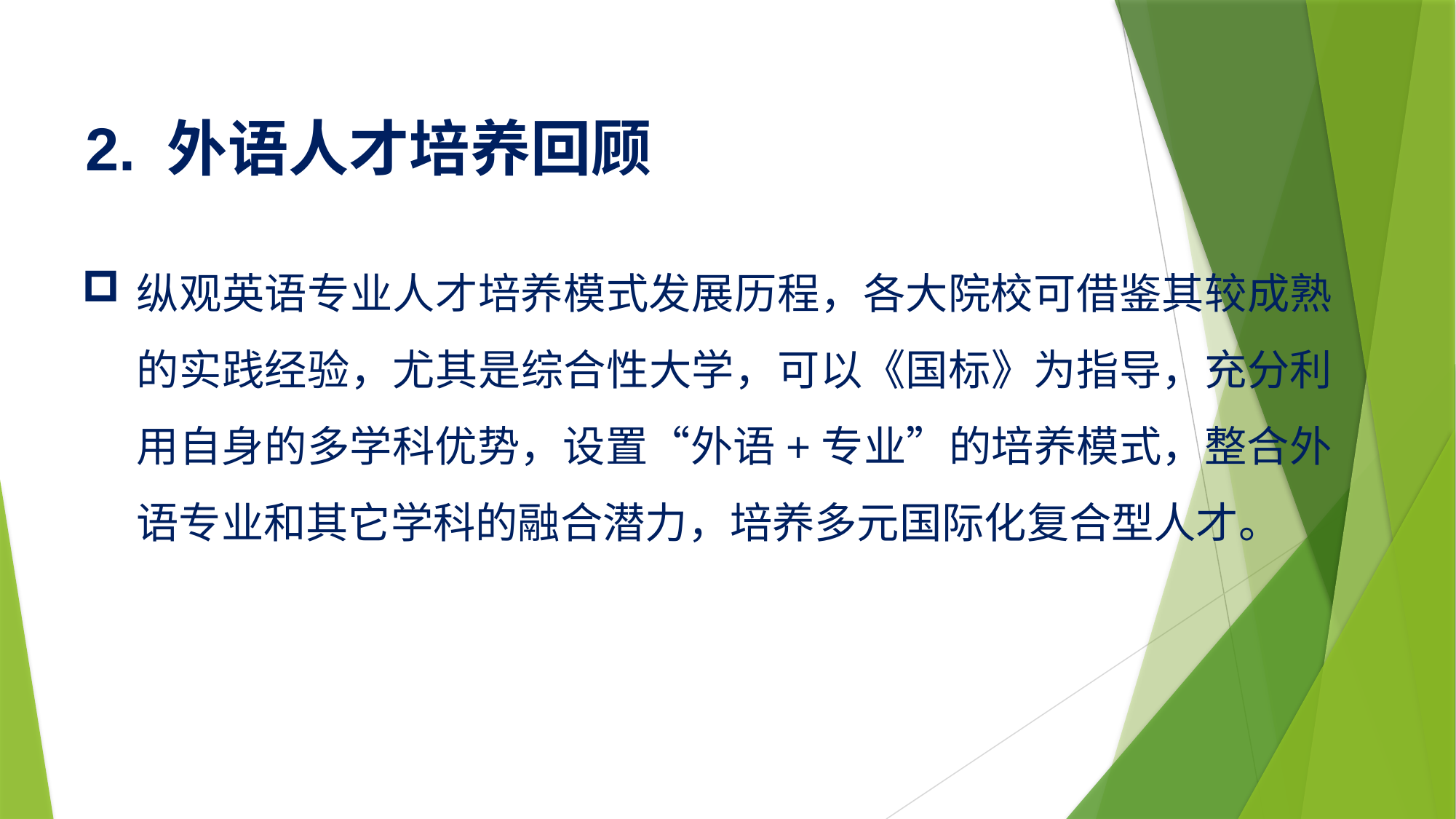

2. 外语人才培养回顾
纵观英语专业人才培养模式发展历程，各大院校可借鉴其较成熟的实践经验，尤其是综合性大学，可以《国标》为指导，充分利用自身的多学科优势，设置“外语+专业”的培养模式，整合外语专业和其它学科的融合潜力，培养多元国际化复合型人才。